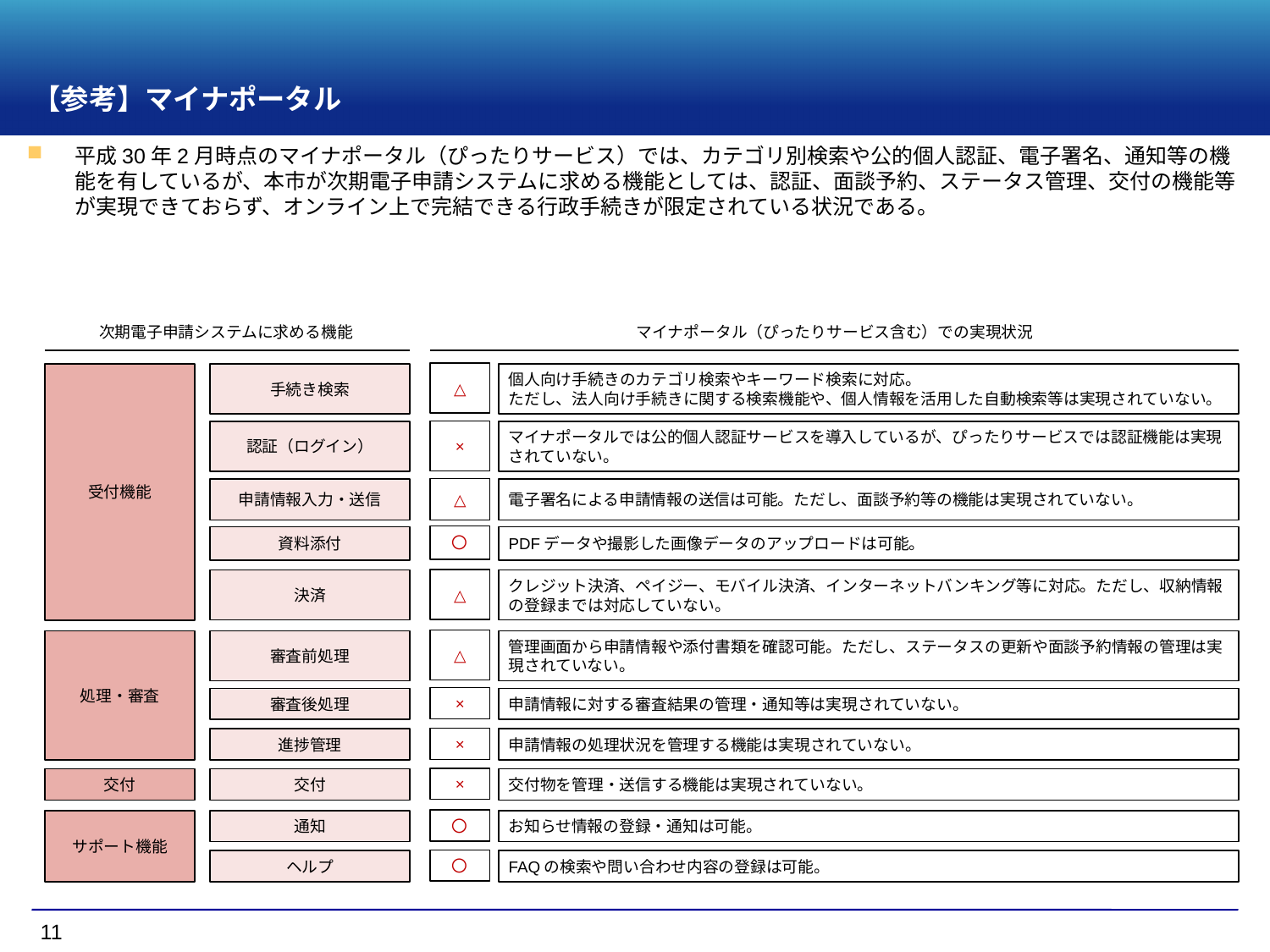

# 【参考】マイナポータル
平成30年2月時点のマイナポータル（ぴったりサービス）では、カテゴリ別検索や公的個人認証、電子署名、通知等の機能を有しているが、本市が次期電子申請システムに求める機能としては、認証、面談予約、ステータス管理、交付の機能等が実現できておらず、オンライン上で完結できる行政手続きが限定されている状況である。
次期電子申請システムに求める機能
マイナポータル（ぴったりサービス含む）での実現状況
△
受付機能
手続き検索
個人向け手続きのカテゴリ検索やキーワード検索に対応。
ただし、法人向け手続きに関する検索機能や、個人情報を活用した自動検索等は実現されていない。
×
認証（ログイン）
マイナポータルでは公的個人認証サービスを導入しているが、ぴったりサービスでは認証機能は実現されていない。
△
申請情報入力・送信
電子署名による申請情報の送信は可能。ただし、面談予約等の機能は実現されていない。
〇
資料添付
PDFデータや撮影した画像データのアップロードは可能。
△
決済
クレジット決済、ペイジー、モバイル決済、インターネットバンキング等に対応。ただし、収納情報の登録までは対応していない。
△
処理・審査
審査前処理
管理画面から申請情報や添付書類を確認可能。ただし、ステータスの更新や面談予約情報の管理は実現されていない。
×
審査後処理
申請情報に対する審査結果の管理・通知等は実現されていない。
×
進捗管理
申請情報の処理状況を管理する機能は実現されていない。
×
交付
交付
交付物を管理・送信する機能は実現されていない。
〇
サポート機能
通知
お知らせ情報の登録・通知は可能。
〇
ヘルプ
FAQの検索や問い合わせ内容の登録は可能。